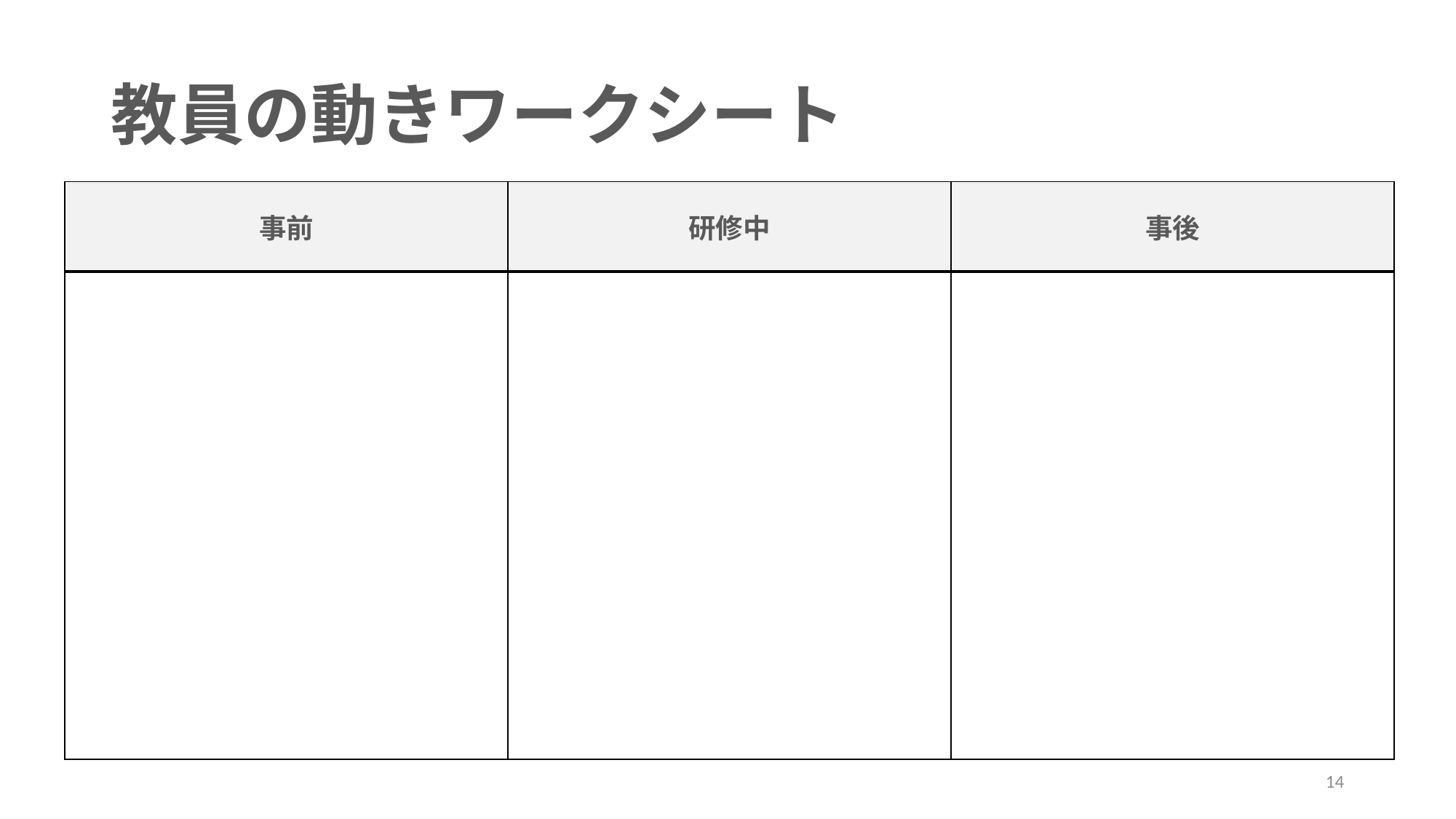

# 教員の動きワークシート
| 事前 | 研修中 | 事後 |
| --- | --- | --- |
|  |  |  |
14